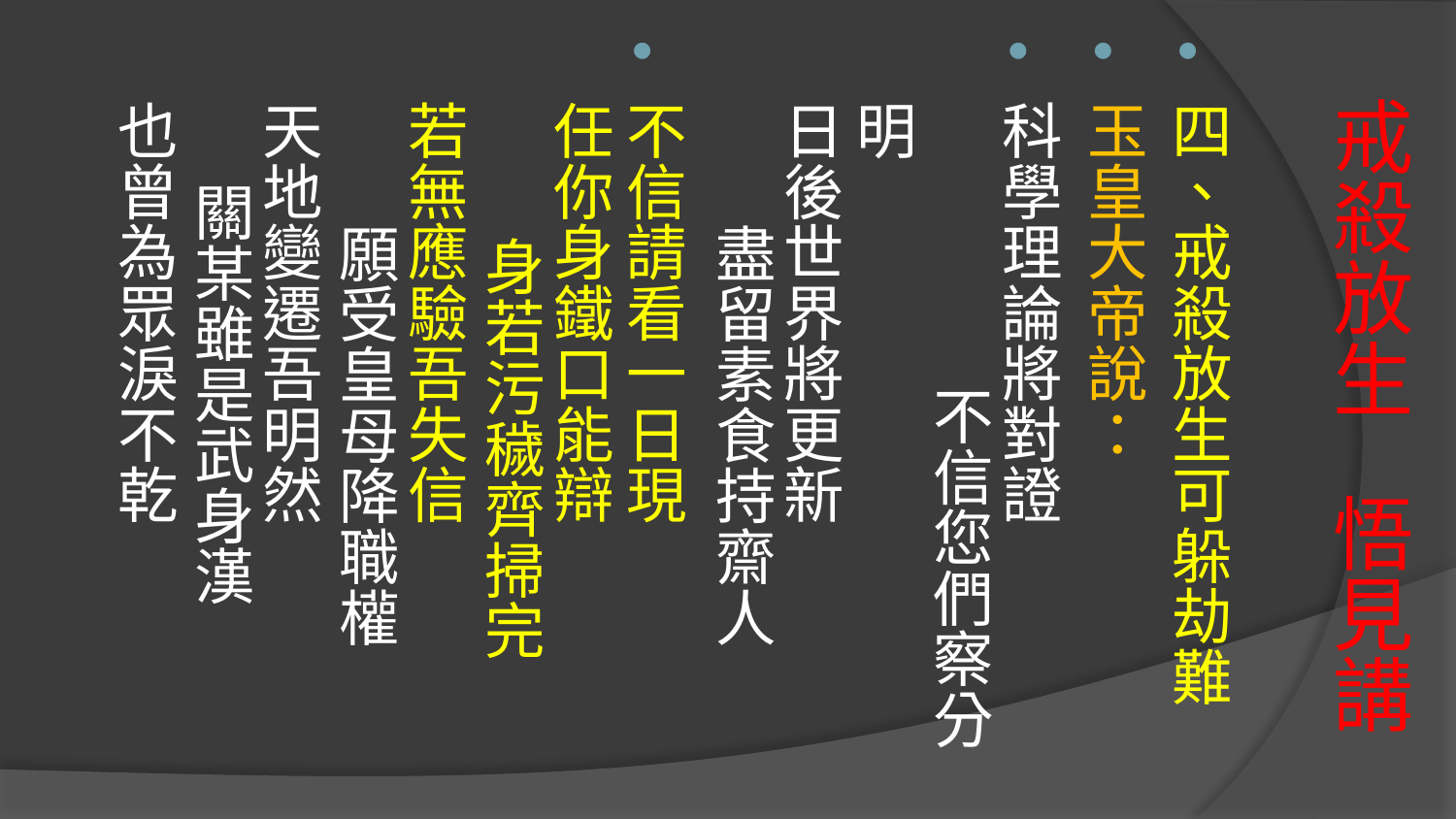

四、戒殺放生可躲劫難
玉皇大帝說：
科學理論將對證                                         不信您們察分明 
日後世界將更新                             盡留素食持齋人
不信請看一日現 
任你身鐵口能辯                              身若污穢齊掃完 
若無應驗吾失信                             願受皇母降職權 
天地變遷吾明然                          關某雖是武身漢 
也曾為眾淚不乾

# 戒殺放生    悟見講